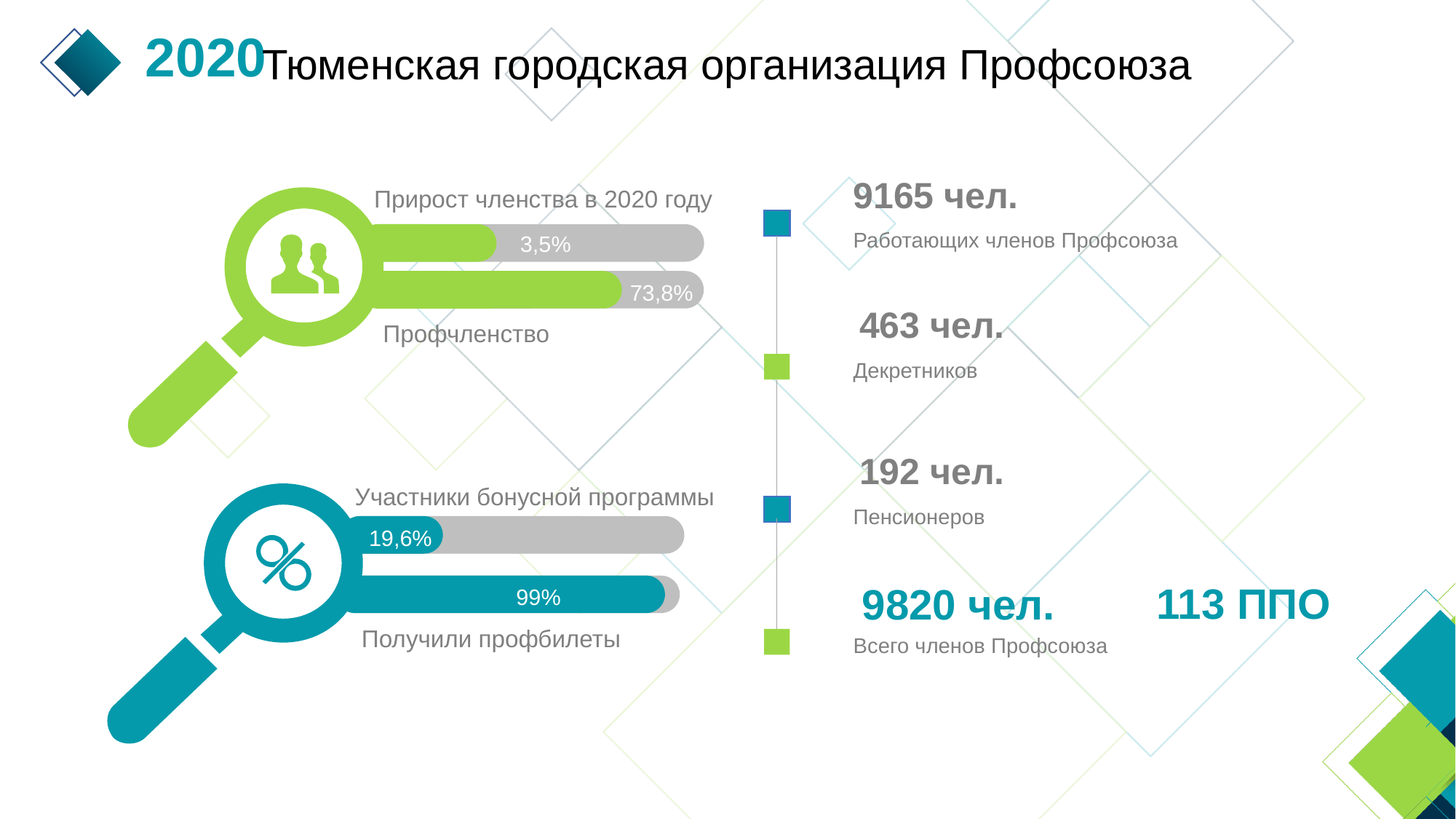

2020
Тюменская городская организация Профсоюза
Председатель ТГОП

9165 чел.
Прирост членства в 2020 году

Работающих членов Профсоюза
3,5%

73,8%

463 чел.
财务与融资
Профчленство
Декретников

192 чел.
Участники бонусной программы

Пенсионеров

19,6%

113 ППО
9820 чел.
99%

Получили профбилеты
Всего членов Профсоюза